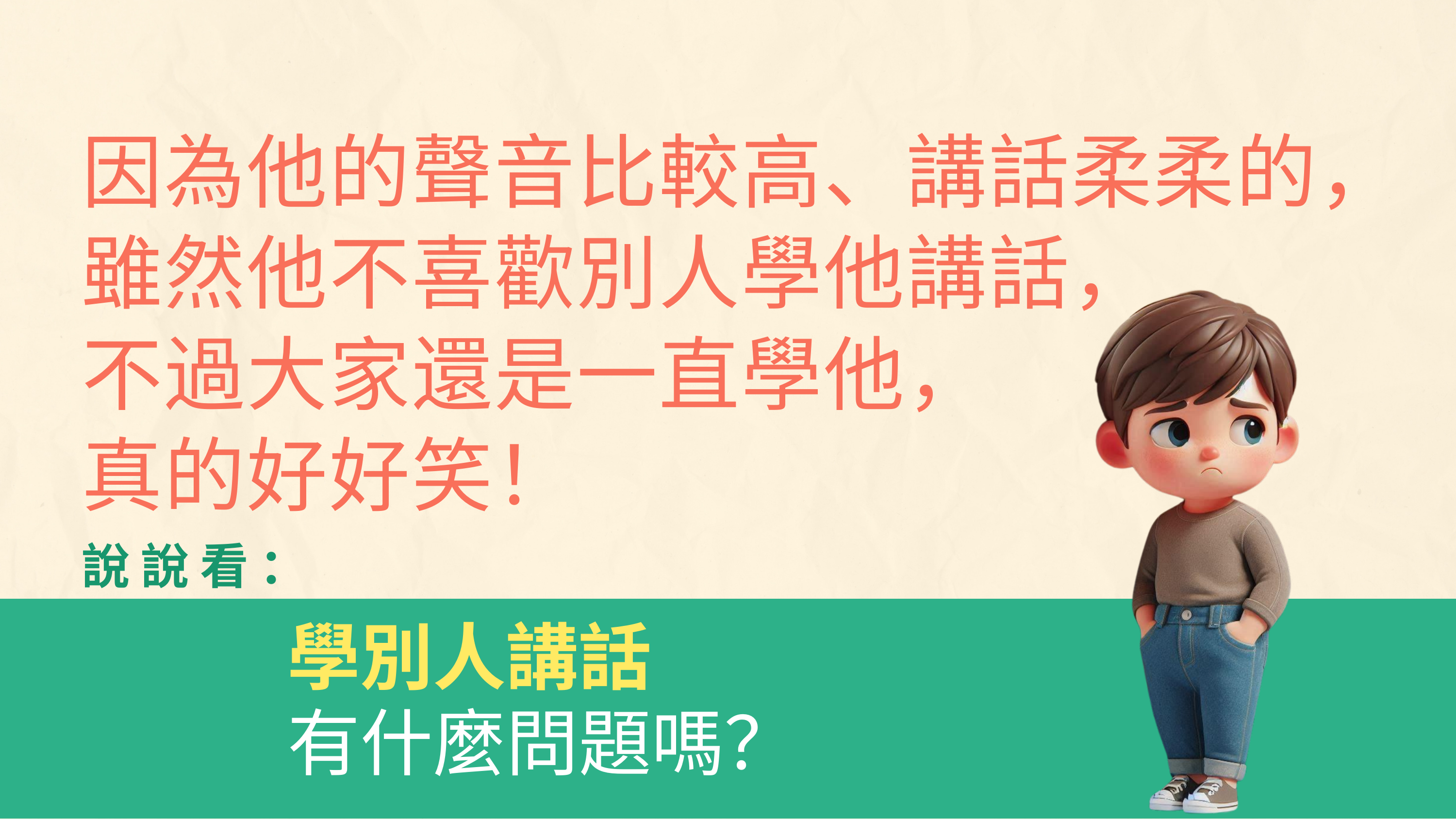

因為他的聲音比較高、講話柔柔的，
雖然他不喜歡別人學他講話，
不過大家還是一直學他，
真的好好笑！

說說看：

學別人講話
有什麼問題嗎？